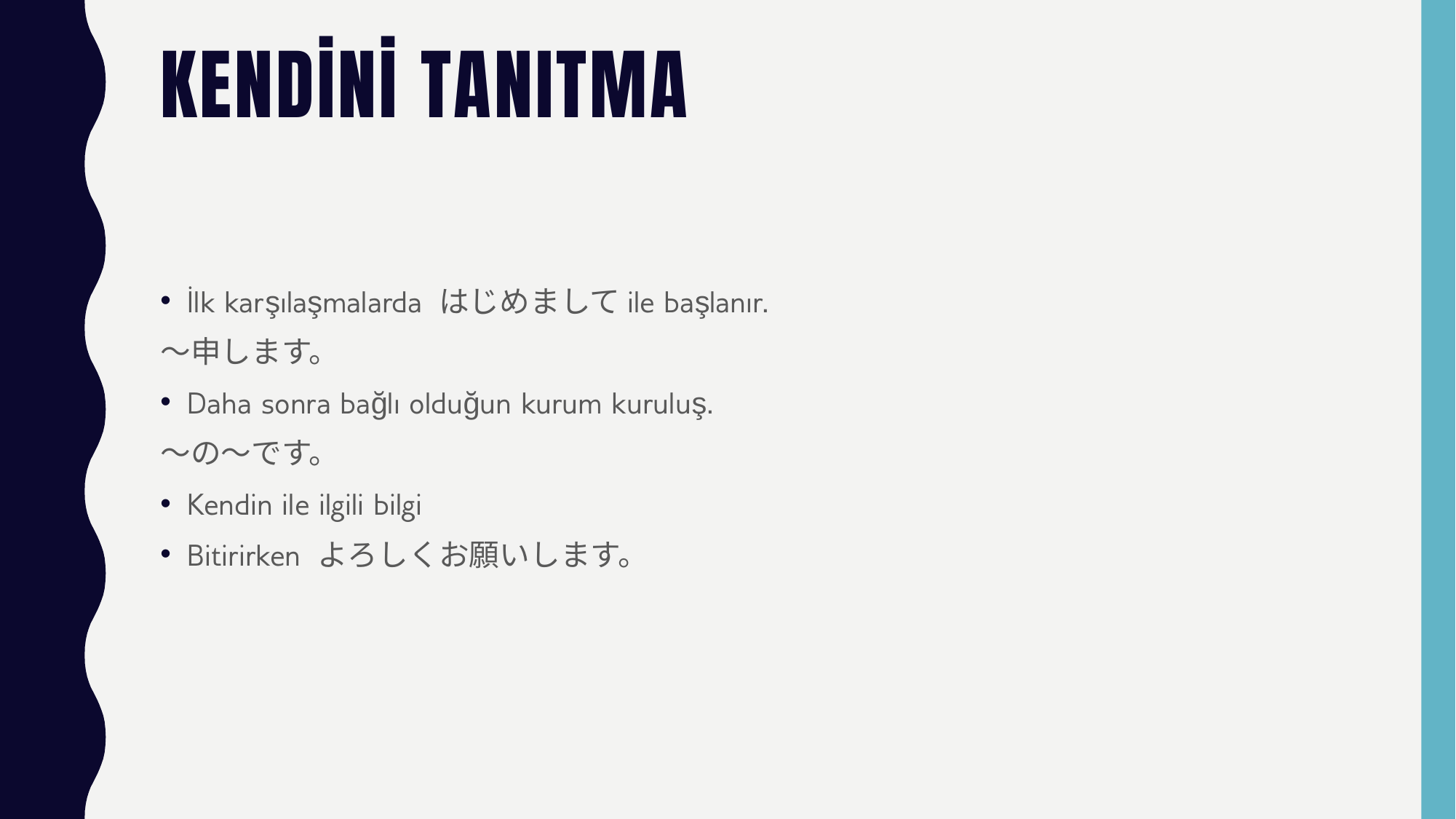

# Kendini Tanıtma
İlk karşılaşmalarda はじめましてile başlanır.
～申します。
Daha sonra bağlı olduğun kurum kuruluş.
～の～です。
Kendin ile ilgili bilgi
Bitirirken よろしくお願いします。